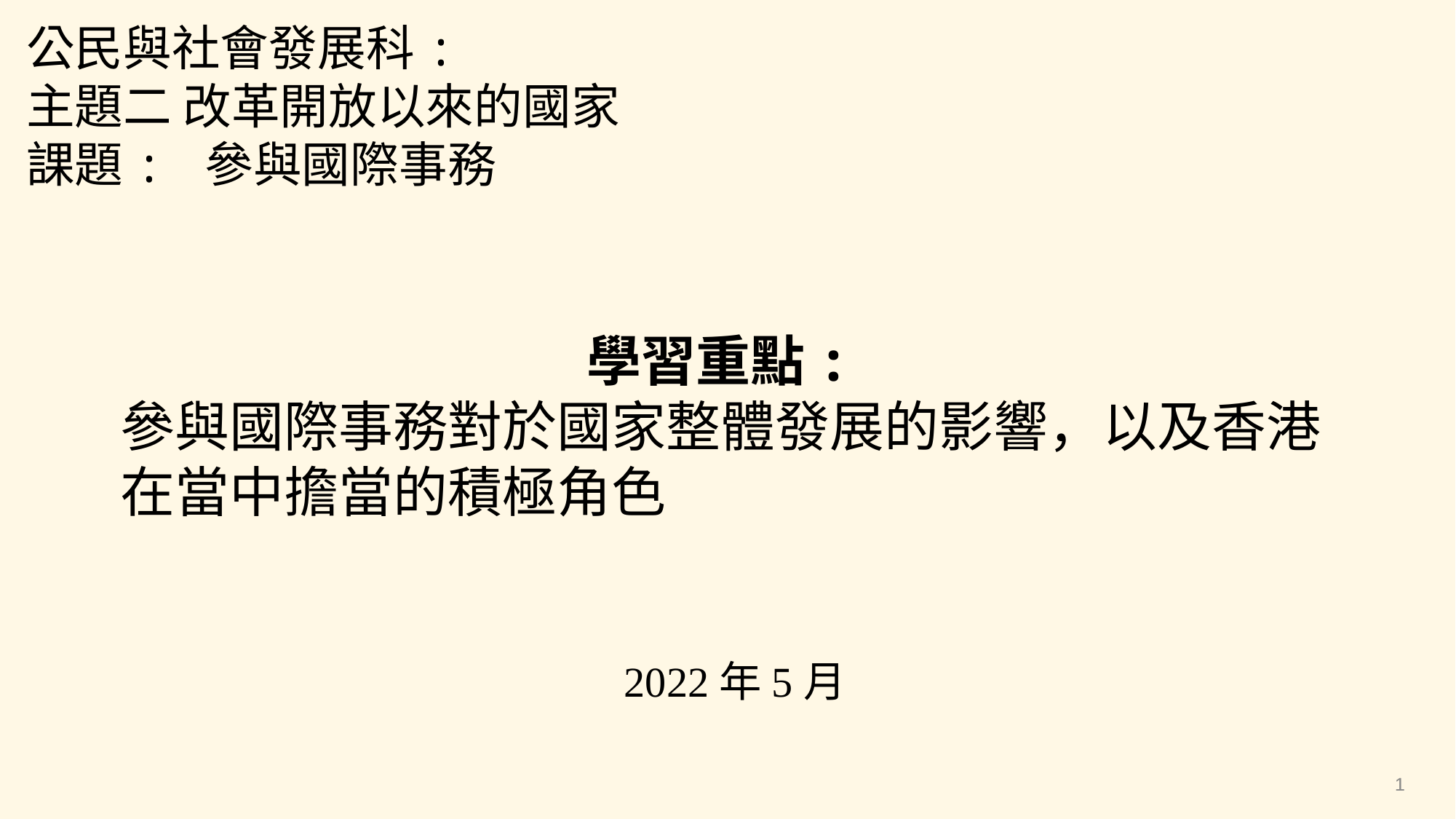

公民與社會發展科:
主題二 改革開放以來的國家
課題: 參與國際事務
學習重點:
參與國際事務對於國家整體發展的影響，以及香港在當中擔當的積極角色

2022年5月
1